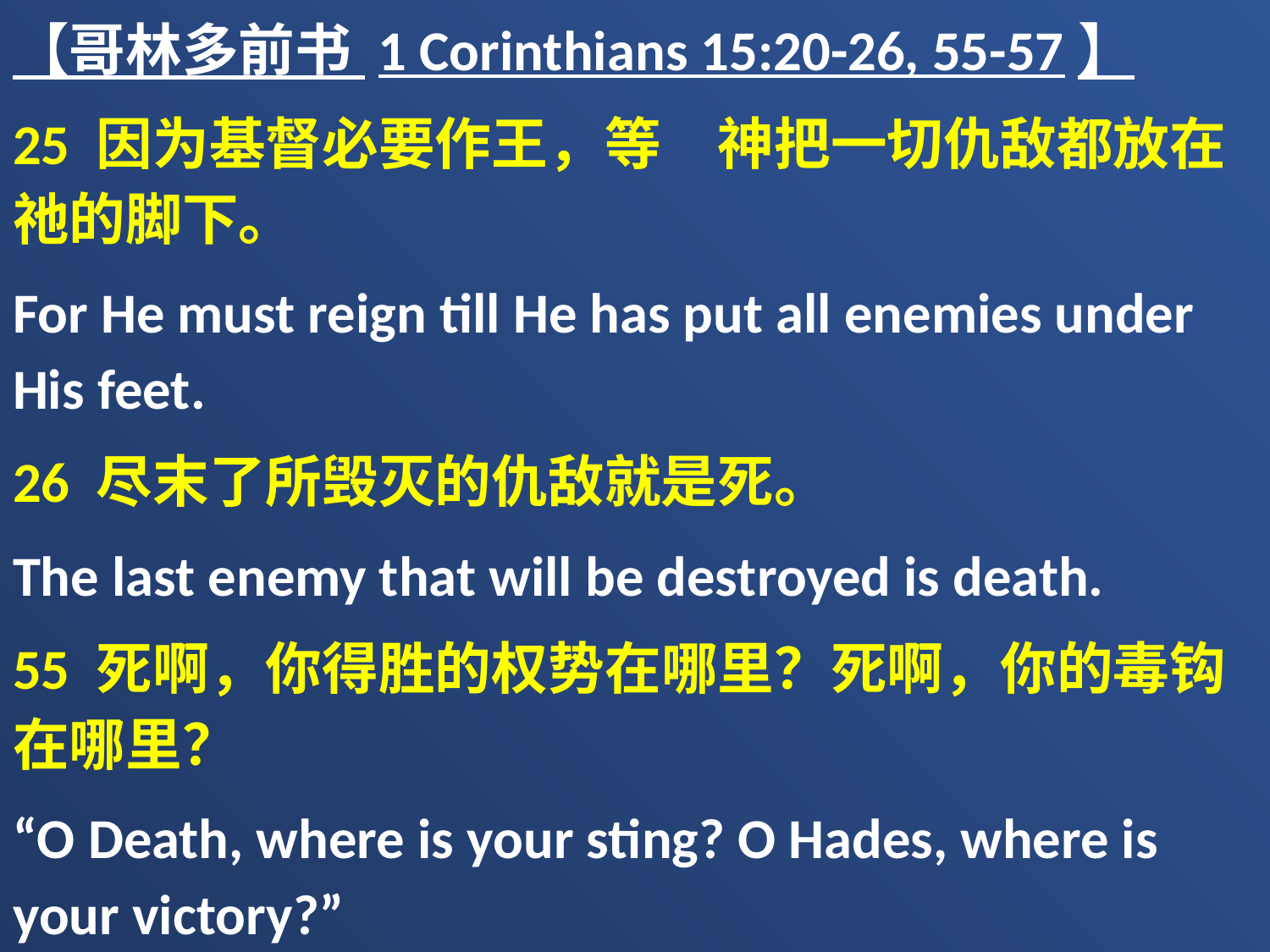

【哥林多前书 1 Corinthians 15:20-26, 55-57】
25 因为基督必要作王，等　神把一切仇敌都放在祂的脚下。
For He must reign till He has put all enemies under His feet.
26 尽末了所毁灭的仇敌就是死。
The last enemy that will be destroyed is death.
55 死啊，你得胜的权势在哪里？死啊，你的毒钩在哪里？
“O Death, where is your sting? O Hades, where is your victory?”